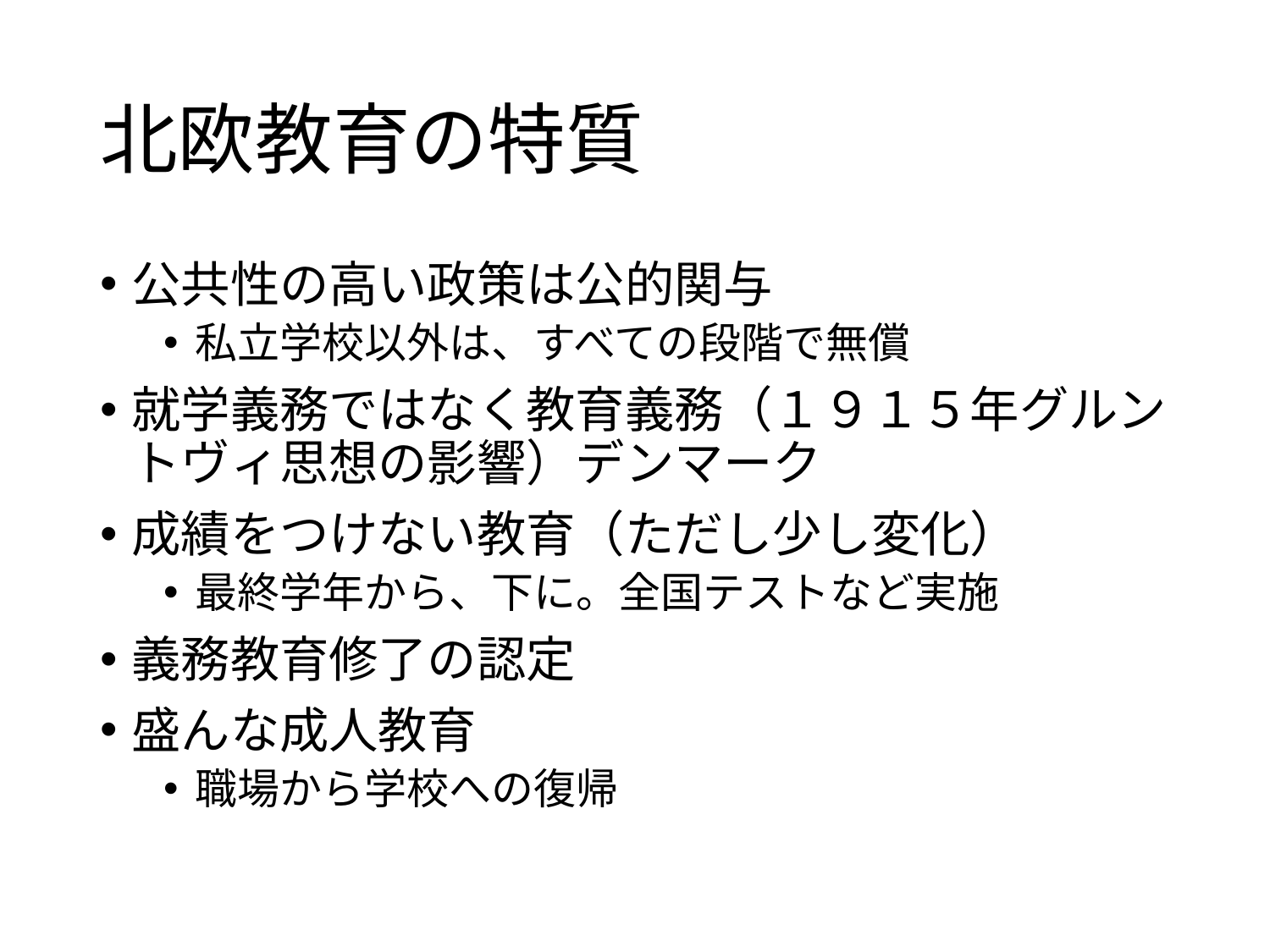

# 北欧教育の特質
公共性の高い政策は公的関与
私立学校以外は、すべての段階で無償
就学義務ではなく教育義務（１９１５年グルントヴィ思想の影響）デンマーク
成績をつけない教育（ただし少し変化）
最終学年から、下に。全国テストなど実施
義務教育修了の認定
盛んな成人教育
職場から学校への復帰